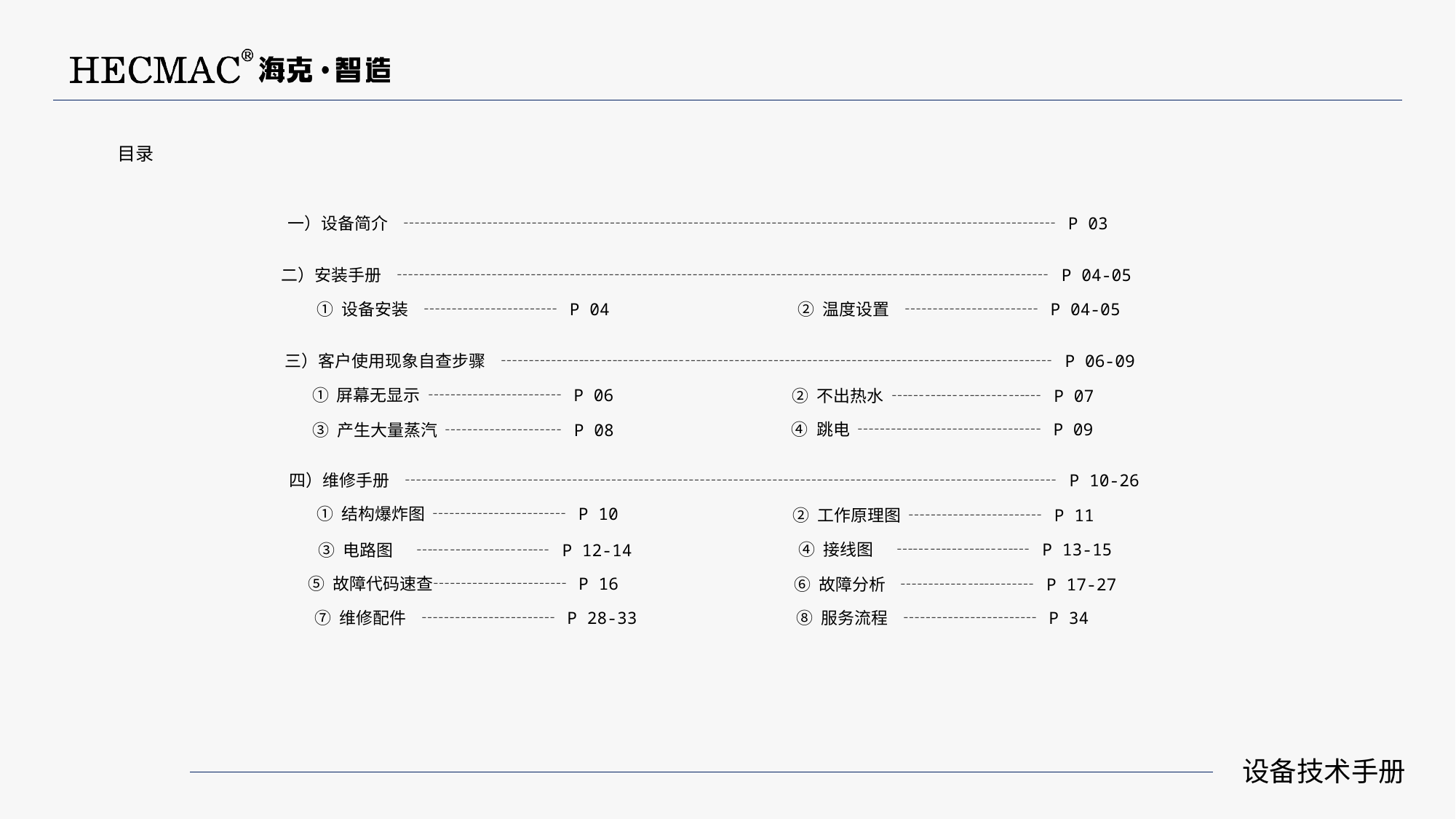

目录
一）设备简介    ┄┄┄┄┄┄┄┄┄┄┄┄┄┄┄┄┄┄┄┄┄┄┄┄┄┄┄┄┄┄┄┄┄┄┄┄┄┄┄  P 03
二）安装手册    ┄┄┄┄┄┄┄┄┄┄┄┄┄┄┄┄┄┄┄┄┄┄┄┄┄┄┄┄┄┄┄┄┄┄┄┄┄┄┄  P 04-05
      ② 温度设置    ┄┄┄┄┄┄┄┄  P 04-05
     ① 设备安装    ┄┄┄┄┄┄┄┄  P 04
三）客户使用现象自查步骤    ┄┄┄┄┄┄┄┄┄┄┄┄┄┄┄┄┄┄┄┄┄┄┄┄┄┄┄┄┄┄┄┄┄  P 06-09
     ① 屏幕无显示  ┄┄┄┄┄┄┄┄  P 06
       ② 不出热水  ┄┄┄┄┄┄┄┄┄  P 07
       ④ 跳电  ┄┄┄┄┄┄┄┄┄┄┄  P 09
     ③ 产生大量蒸汽  ┄┄┄┄┄┄┄  P 08
四）维修手册    ┄┄┄┄┄┄┄┄┄┄┄┄┄┄┄┄┄┄┄┄┄┄┄┄┄┄┄┄┄┄┄┄┄┄┄┄┄┄┄  P 10-26
     ① 结构爆炸图  ┄┄┄┄┄┄┄┄  P 10
       ② 工作原理图  ┄┄┄┄┄┄┄┄  P 11
       ④ 接线图      ┄┄┄┄┄┄┄┄  P 13-15
     ③ 电路图      ┄┄┄┄┄┄┄┄  P 12-14
     ⑤ 故障代码速查┄┄┄┄┄┄┄┄  P 16
       ⑥ 故障分析    ┄┄┄┄┄┄┄┄  P 17-27
     ⑦ 维修配件    ┄┄┄┄┄┄┄┄  P 28-33
       ⑧ 服务流程    ┄┄┄┄┄┄┄┄  P 34